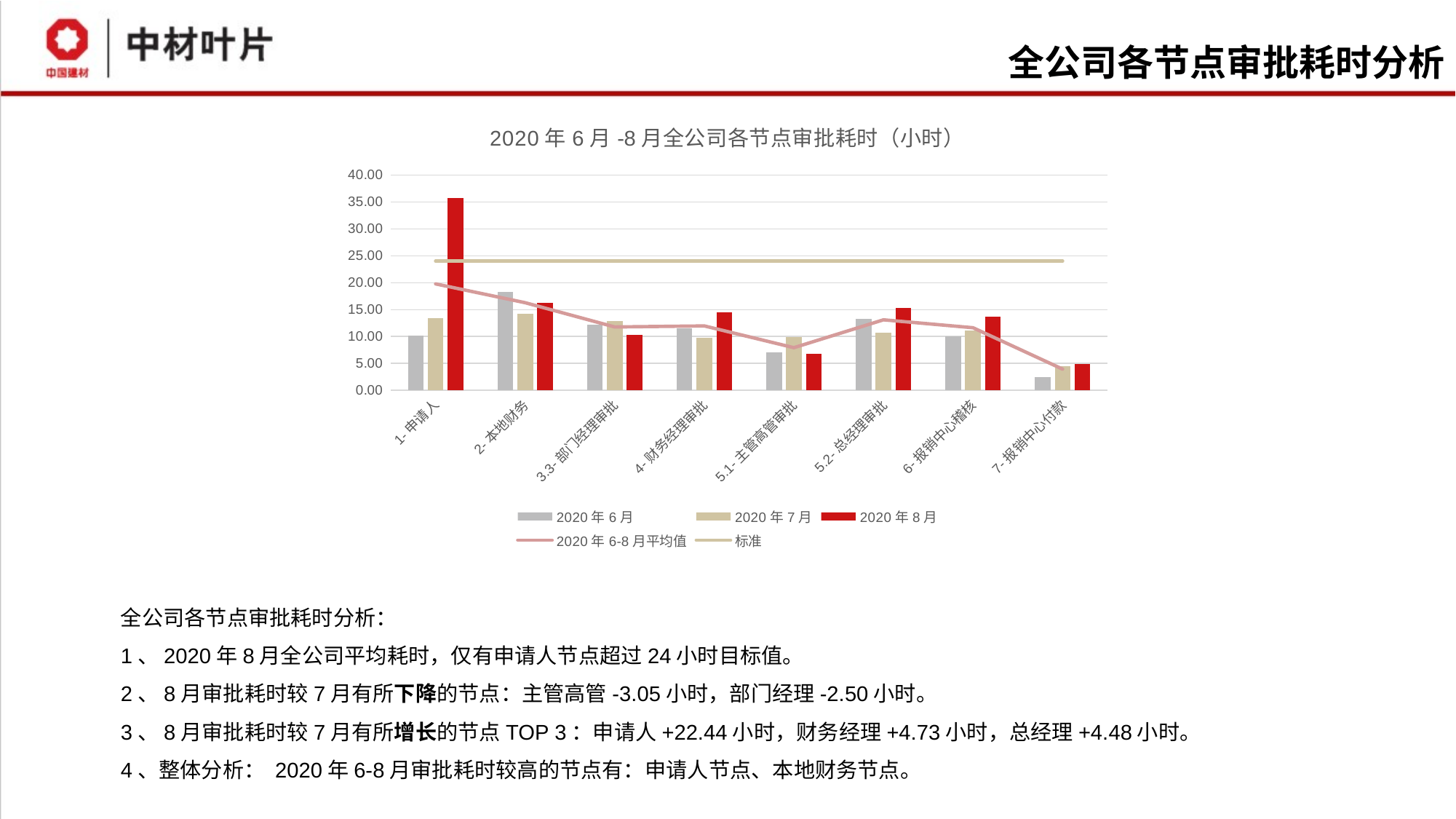

# 全公司各节点审批耗时分析

### Chart: 2020年6月-8月全公司各节点审批耗时（小时）

| Category | 2020年6月 | 2020年7月 | 2020年8月 | 2020年6-8月平均值 | 标准 |
|---|---|---|---|---|---|
| 1-申请人 | 10.1974029629584 | 13.3518171296298 | 35.7900857338797 | 19.7797686088226 | 24.0 |
| 2-本地财务 | 18.2921849148448 | 14.2296353970036 | 16.3261689814826 | 16.282663097777 | 24.0 |
| 3.3-部门经理审批 | 12.1944031084682 | 12.8193632143885 | 10.3152369477884 | 11.7763344235484 | 24.0 |
| 4-财务经理审批 | 11.5681107549809 | 9.81046497584548 | 14.539551127218 | 11.9727089526815 | 24.0 |
| 5.1-主管高管审批 | 7.08940307327337 | 9.86974235104509 | 6.82148491083838 | 7.92687677838561 | 24.0 |
| 5.2-总经理审批 | 13.2903896103883 | 10.7672179813405 | 15.2481182447086 | 13.1019086121458 | 24.0 |
| 6-报销中心稽核 | 10.0786421670147 | 11.1386217075414 | 13.6686776620372 | 11.6286471788644 | 24.0 |
| 7-报销中心付款 | 2.47825627853836 | 4.44533021959056 | 4.90461037770181 | 3.94273229194358 | 24.0 |
全公司各节点审批耗时分析：
1、2020年8月全公司平均耗时，仅有申请人节点超过24小时目标值。
2、8月审批耗时较7月有所下降的节点：主管高管-3.05小时，部门经理-2.50小时。
3、8月审批耗时较7月有所增长的节点TOP 3：申请人+22.44小时，财务经理+4.73小时，总经理+4.48小时。
4、整体分析： 2020年6-8月审批耗时较高的节点有：申请人节点、本地财务节点。